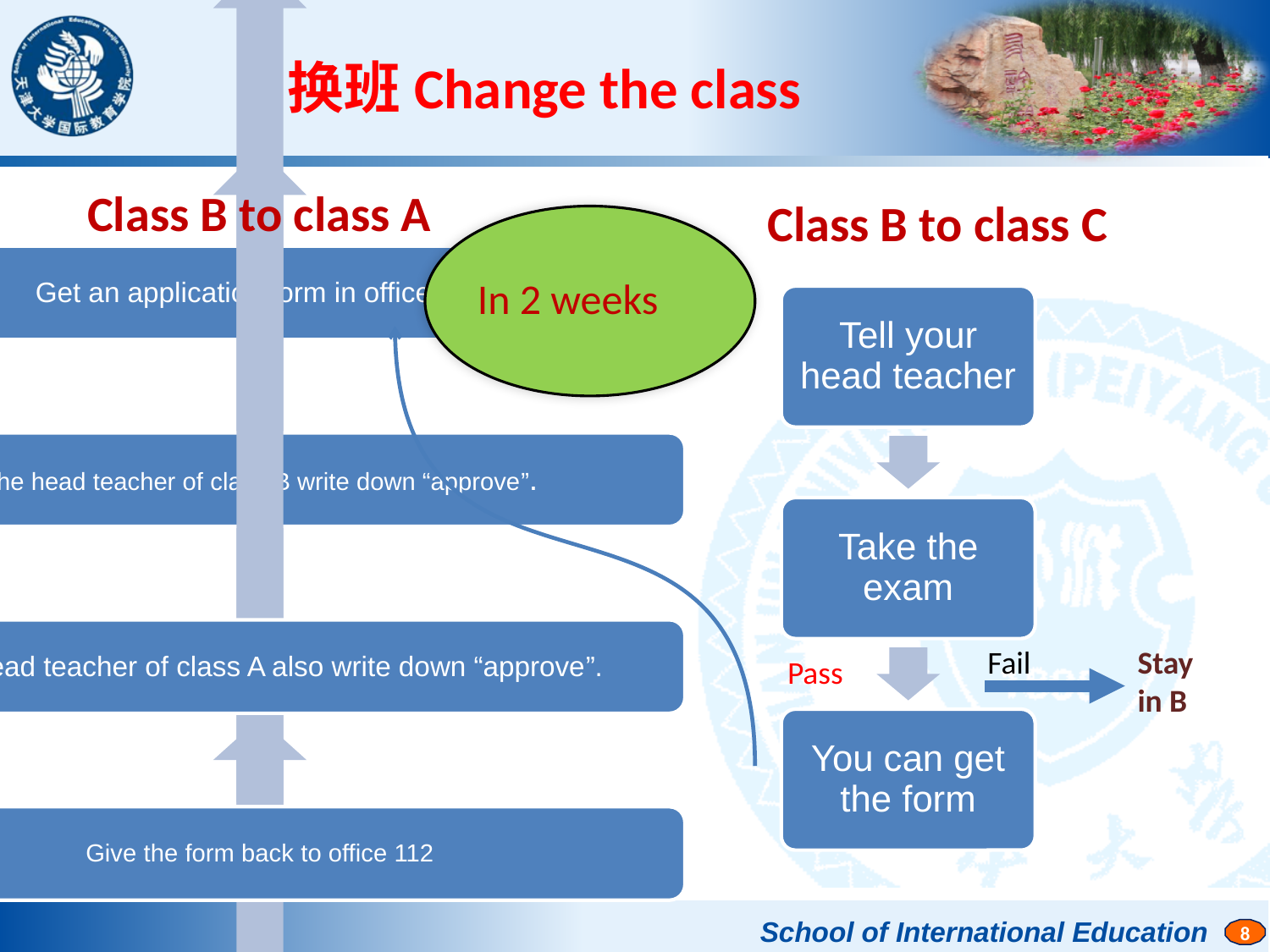

换班Change the class
Class B to class A
Class B to class C

Get an application form in office 112
Give the form back to office 112
In 2 weeks
Tell your head teacher

Take the exam

You can get the form

Fail
Stay in B
Pass